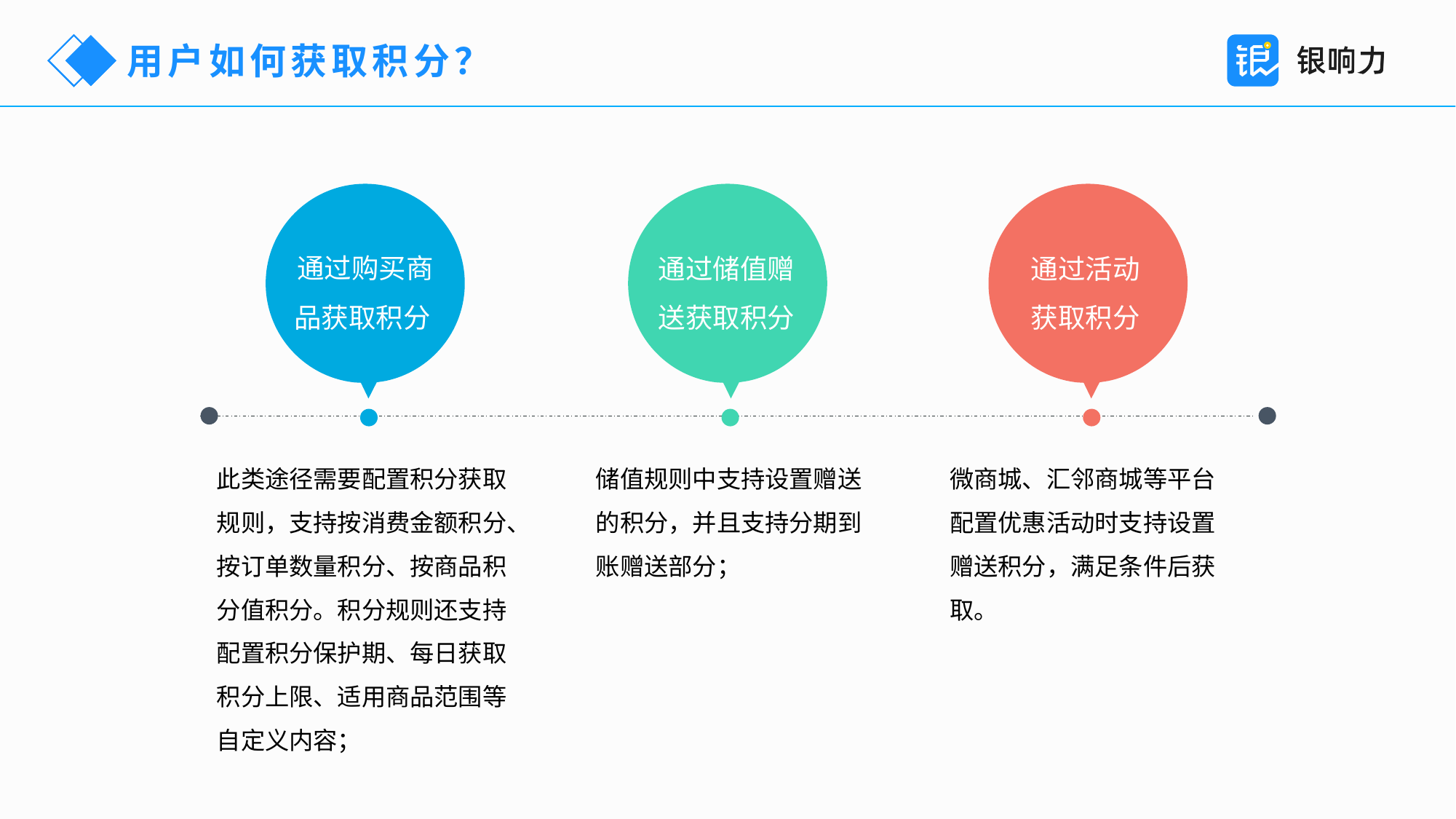

用户如何获取积分？

通过购买商品获取积分
通过储值赠送获取积分
通过活动获取积分

此类途径需要配置积分获取规则，支持按消费金额积分、按订单数量积分、按商品积分值积分。积分规则还支持配置积分保护期、每日获取积分上限、适用商品范围等自定义内容；
储值规则中支持设置赠送的积分，并且支持分期到账赠送部分；
微商城、汇邻商城等平台配置优惠活动时支持设置赠送积分，满足条件后获取。